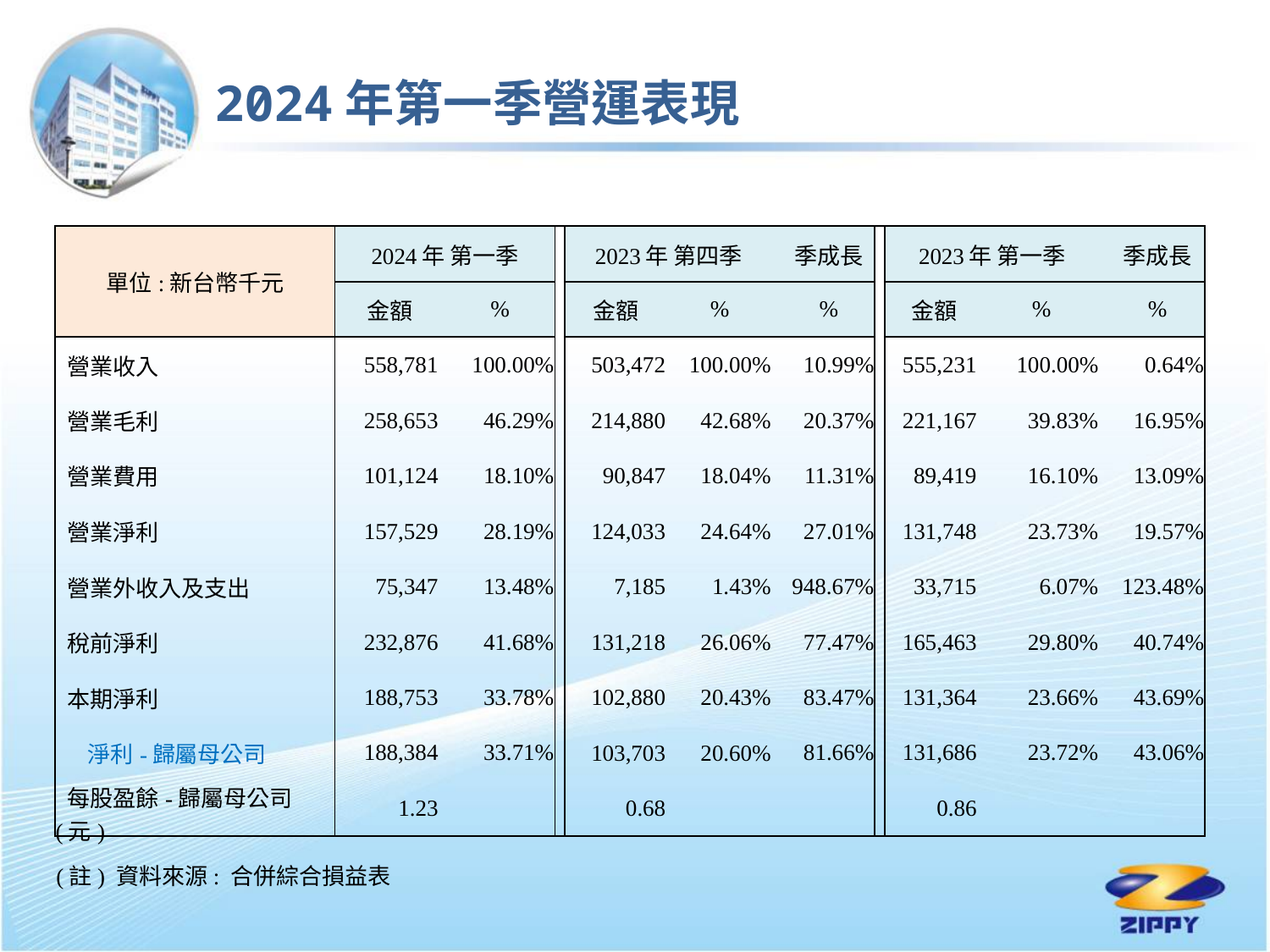

2024年第一季營運表現
| 單位:新台幣千元 | 2024年 第一季 |  |  | 2023年 第四季 |  |  | 季成長 |  | 2023年 第一季 |  |  | 季成長 |
| --- | --- | --- | --- | --- | --- | --- | --- | --- | --- | --- | --- | --- |
|  | 金額 | % |  | 金額 | % |  | % |  | 金額 | % |  | % |
| 營業收入 | 558,781 | 100.00% |  | 503,472 | 100.00% |  | 10.99% |  | 555,231 | 100.00% |  | 0.64% |
| 營業毛利 | 258,653 | 46.29% |  | 214,880 | 42.68% |  | 20.37% |  | 221,167 | 39.83% |  | 16.95% |
| 營業費用 | 101,124 | 18.10% |  | 90,847 | 18.04% |  | 11.31% |  | 89,419 | 16.10% |  | 13.09% |
| 營業淨利 | 157,529 | 28.19% |  | 124,033 | 24.64% |  | 27.01% |  | 131,748 | 23.73% |  | 19.57% |
| 營業外收入及支出 | 75,347 | 13.48% |  | 7,185 | 1.43% |  | 948.67% |  | 33,715 | 6.07% |  | 123.48% |
| 稅前淨利 | 232,876 | 41.68% |  | 131,218 | 26.06% |  | 77.47% |  | 165,463 | 29.80% |  | 40.74% |
| 本期淨利 | 188,753 | 33.78% |  | 102,880 | 20.43% |  | 83.47% |  | 131,364 | 23.66% |  | 43.69% |
| 淨利-歸屬母公司 | 188,384 | 33.71% |  | 103,703 | 20.60% |  | 81.66% |  | 131,686 | 23.72% |  | 43.06% |
| 每股盈餘-歸屬母公司(元) | 1.23 |  |  | 0.68 |  |  |  |  | 0.86 |  |  |  |
(註) 資料來源: 合併綜合損益表